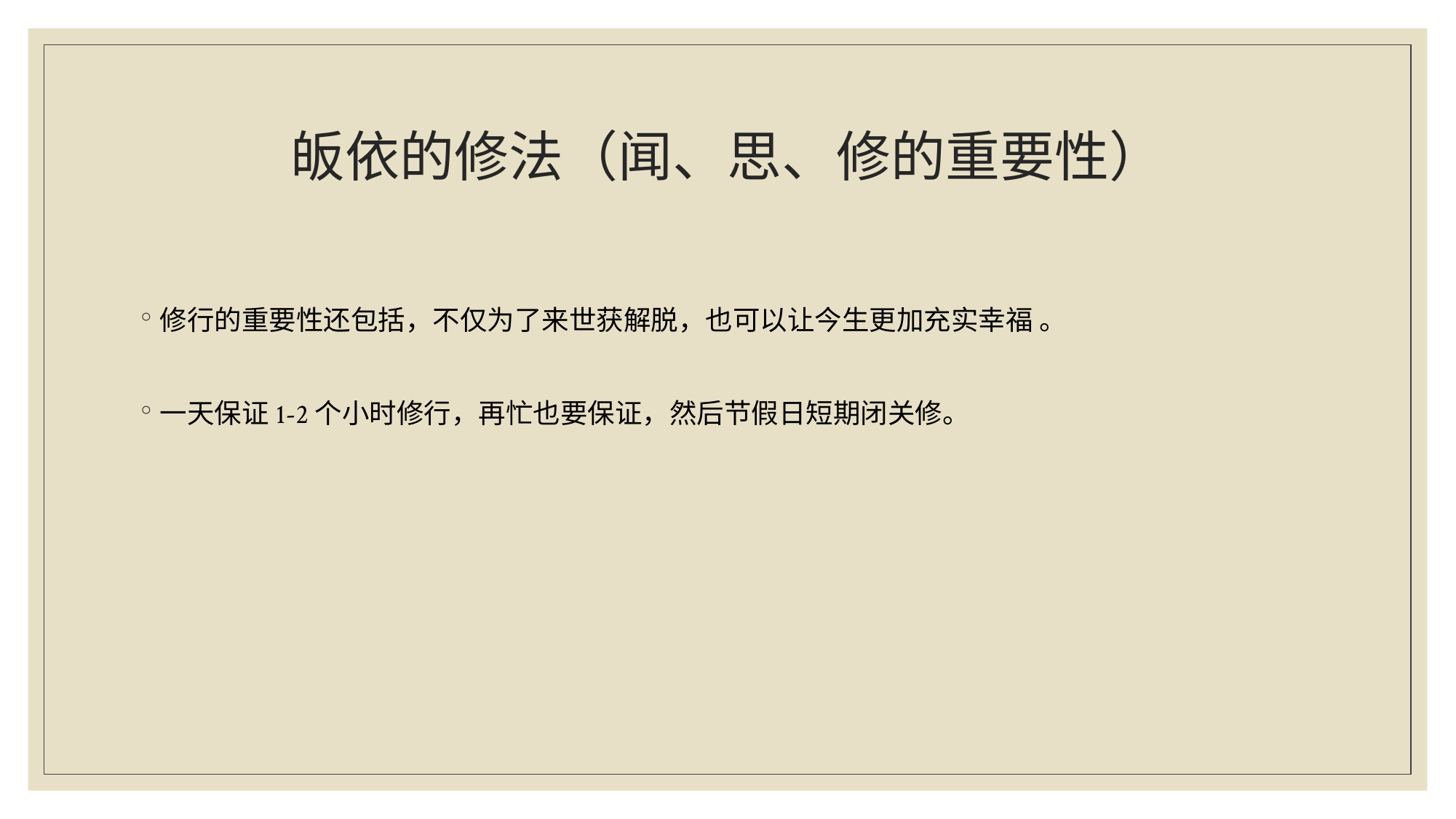

# 皈依的修法（闻、思、修的重要性）

修行的重要性还包括，不仅为了来世获解脱，也可以让今生更加充实幸福 。

一天保证1-2个小时修行，再忙也要保证，然后节假日短期闭关修。